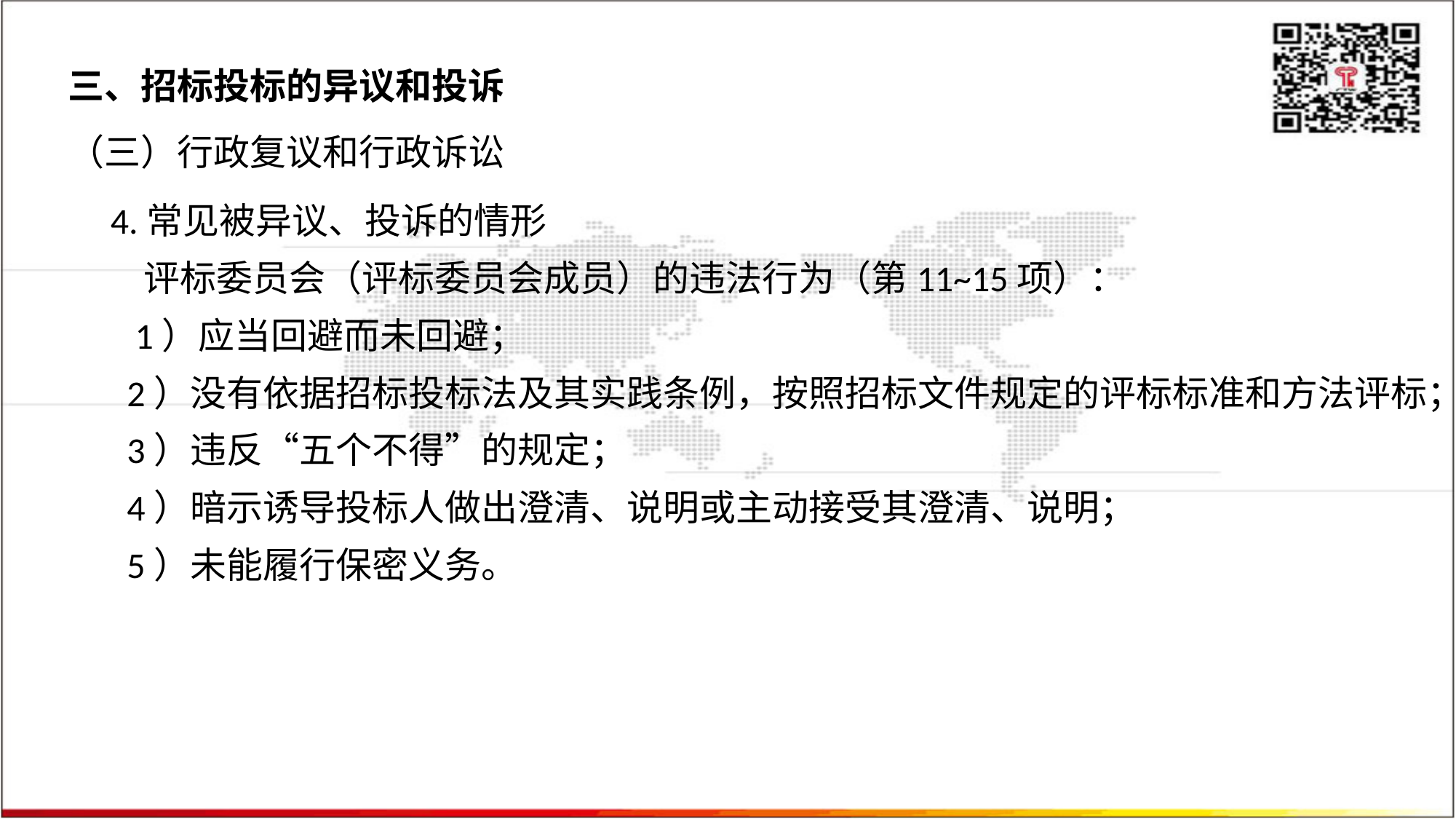

三、招标投标的异议和投诉
（三）行政复议和行政诉讼
4.常见被异议、投诉的情形
   评标委员会（评标委员会成员）的违法行为（第11~15项）：
   1）应当回避而未回避；
  2）没有依据招标投标法及其实践条例，按照招标文件规定的评标标准和方法评标；
  3）违反“五个不得”的规定；
  4）暗示诱导投标人做出澄清、说明或主动接受其澄清、说明；
  5）未能履行保密义务。